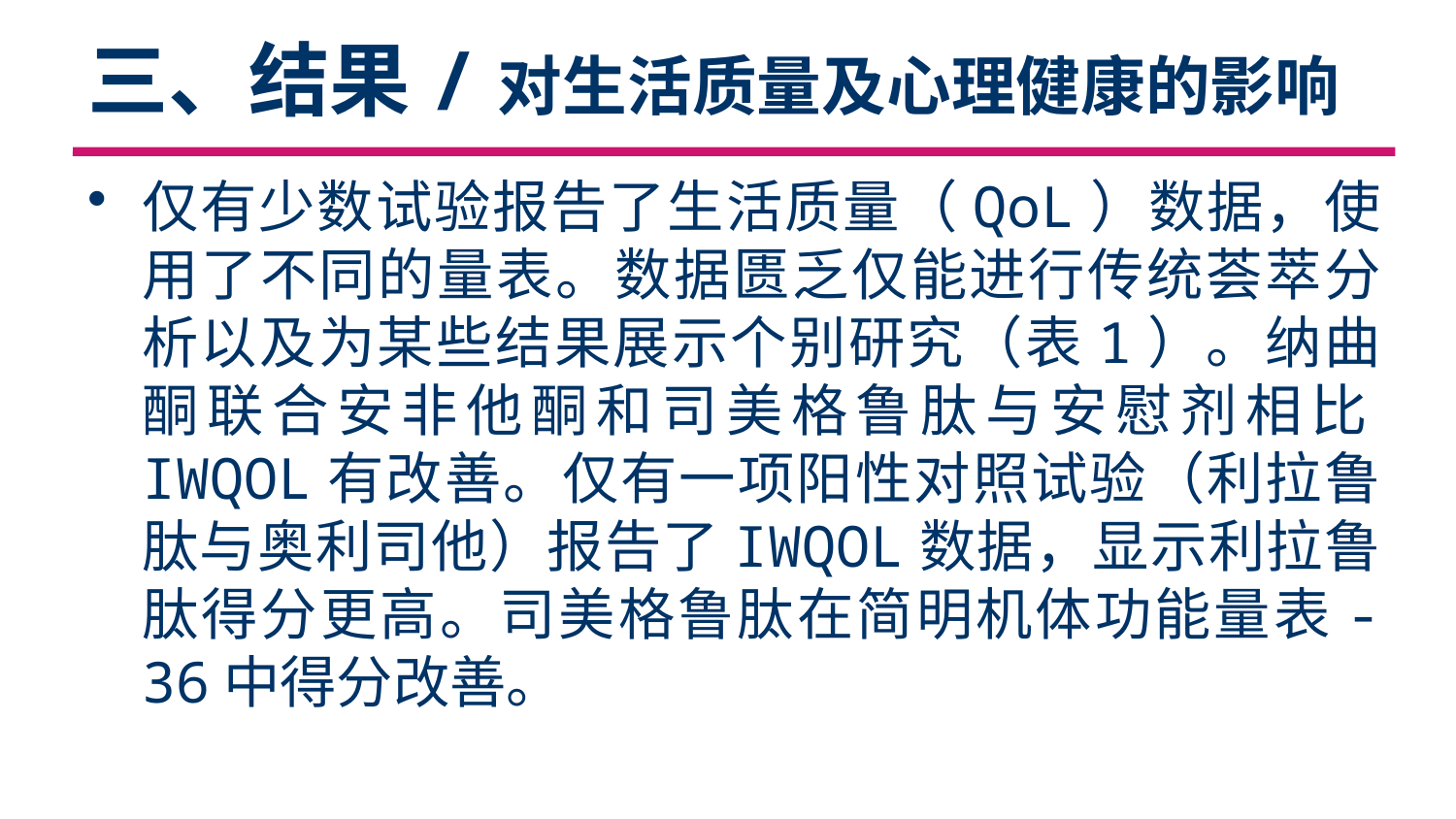

# 三、结果/对生活质量及心理健康的影响

仅有少数试验报告了生活质量（QoL）数据，使用了不同的量表。数据匮乏仅能进行传统荟萃分析以及为某些结果展示个别研究（表1）。纳曲酮联合安非他酮和司美格鲁肽与安慰剂相比IWQOL有改善。仅有一项阳性对照试验（利拉鲁肽与奥利司他）报告了IWQOL数据，显示利拉鲁肽得分更高。司美格鲁肽在简明机体功能量表-36中得分改善。